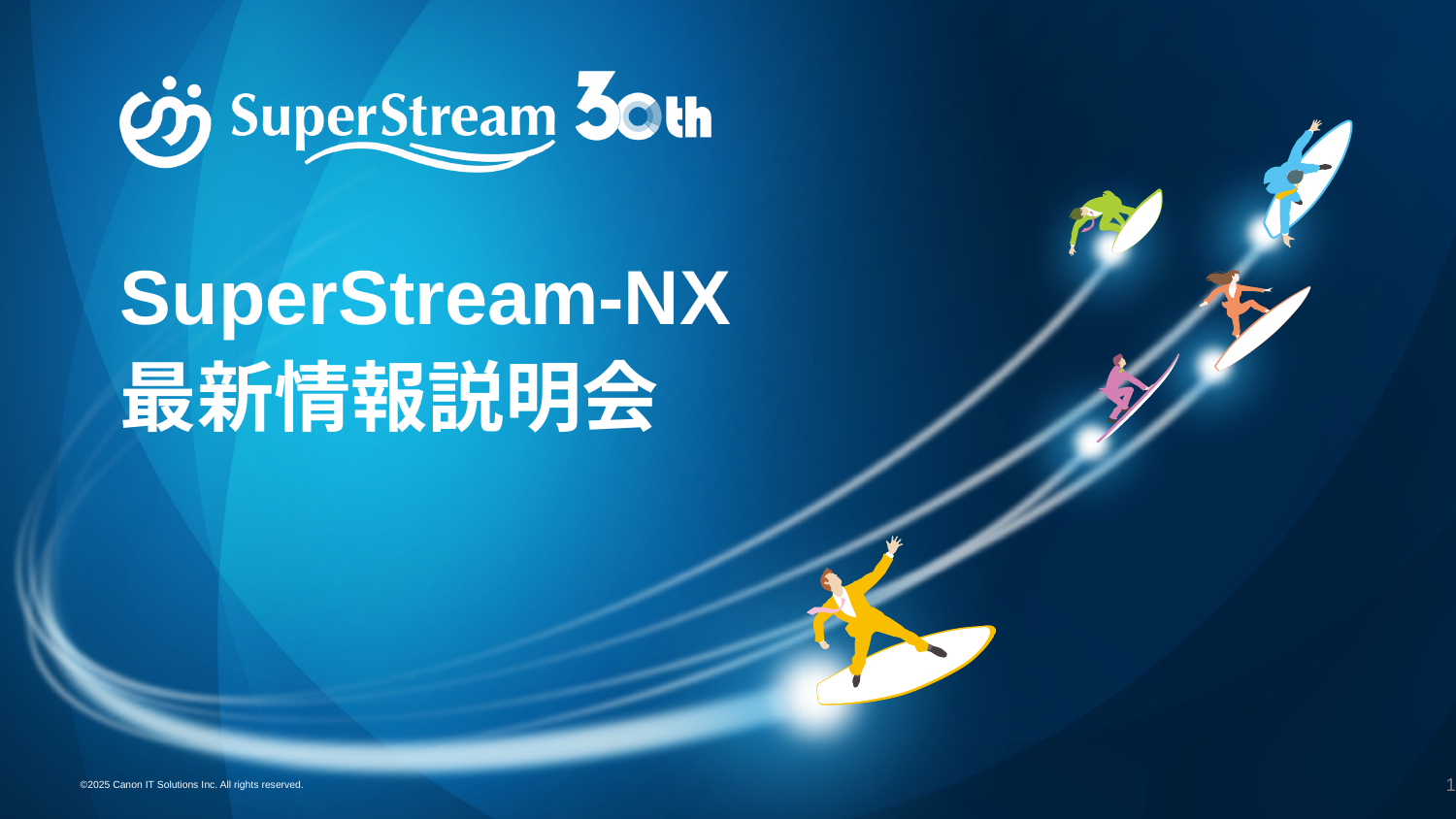

# SuperStream-NX 最新情報説明会
©2025 Canon IT Solutions Inc. All rights reserved.
1